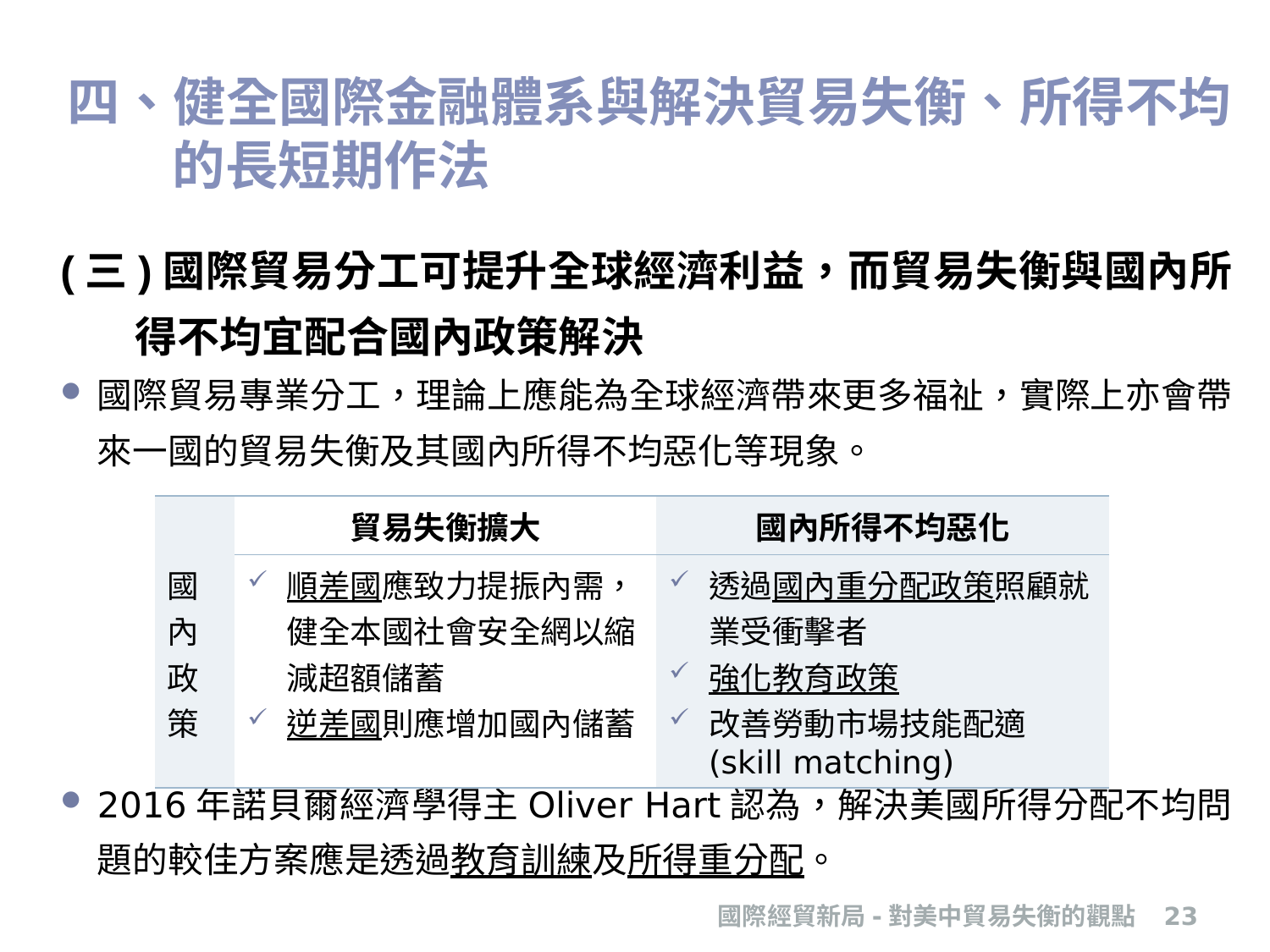

# 四、健全國際金融體系與解決貿易失衡、所得不均的長短期作法
(三)國際貿易分工可提升全球經濟利益，而貿易失衡與國內所得不均宜配合國內政策解決
國際貿易專業分工，理論上應能為全球經濟帶來更多福祉，實際上亦會帶來一國的貿易失衡及其國內所得不均惡化等現象。

2016年諾貝爾經濟學得主Oliver Hart認為，解決美國所得分配不均問題的較佳方案應是透過教育訓練及所得重分配。
|  | 貿易失衡擴大 | 國內所得不均惡化 |
| --- | --- | --- |
| 國內政策 | 順差國應致力提振內需，健全本國社會安全網以縮減超額儲蓄 逆差國則應增加國內儲蓄 | 透過國內重分配政策照顧就業受衝擊者 強化教育政策 改善勞動市場技能配適(skill matching) |
國際經貿新局-對美中貿易失衡的觀點
23